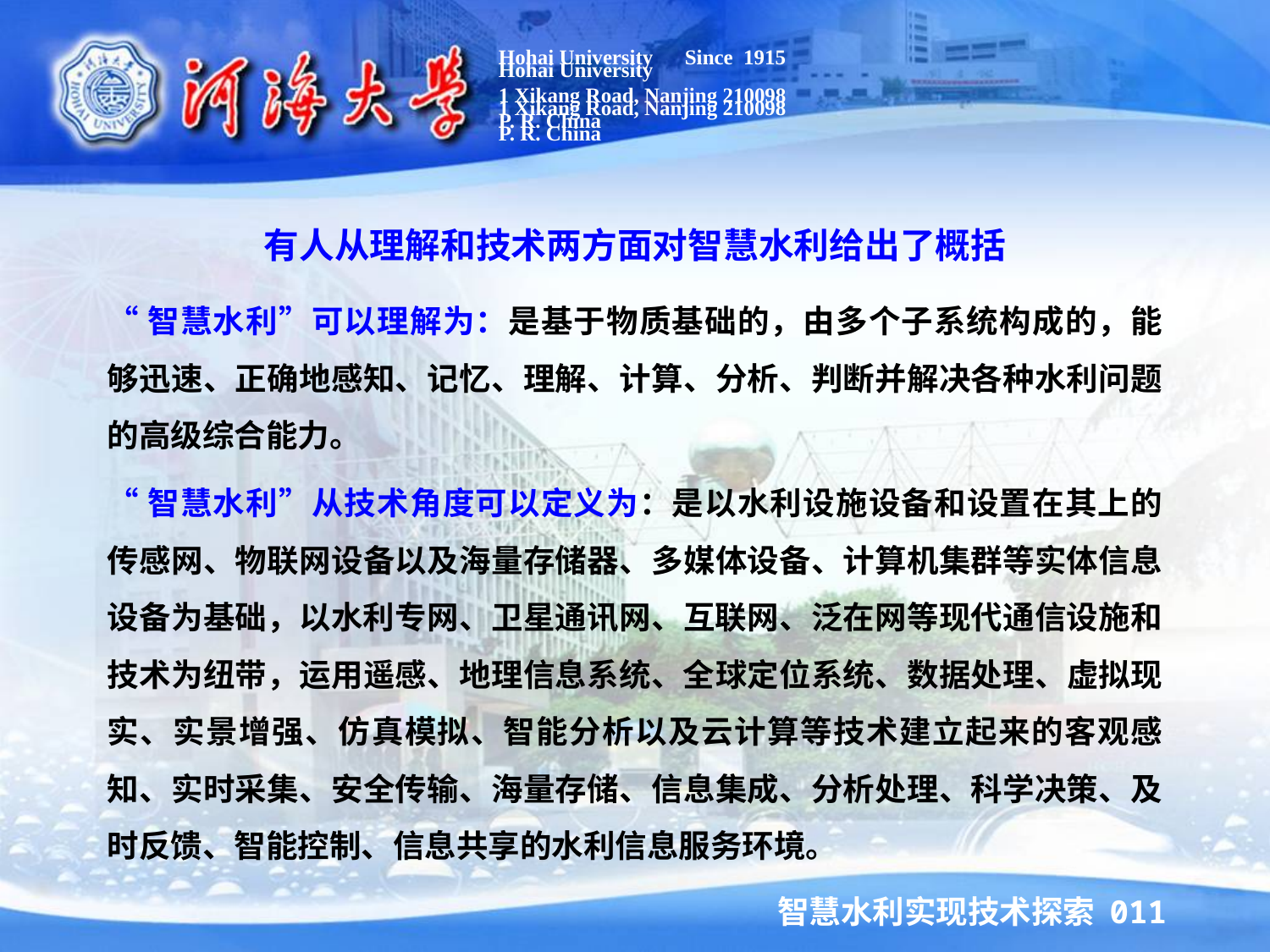

Hohai University      Since  1915
1 Xikang Road, Nanjing 210098
P. R. China
Hohai University
1 Xikang Road, Nanjing 210098
P. R. China
有人从理解和技术两方面对智慧水利给出了概括
“智慧水利”可以理解为：是基于物质基础的，由多个子系统构成的，能够迅速、正确地感知、记忆、理解、计算、分析、判断并解决各种水利问题的高级综合能力。
“智慧水利”从技术角度可以定义为：是以水利设施设备和设置在其上的传感网、物联网设备以及海量存储器、多媒体设备、计算机集群等实体信息设备为基础，以水利专网、卫星通讯网、互联网、泛在网等现代通信设施和技术为纽带，运用遥感、地理信息系统、全球定位系统、数据处理、虚拟现实、实景增强、仿真模拟、智能分析以及云计算等技术建立起来的客观感知、实时采集、安全传输、海量存储、信息集成、分析处理、科学决策、及时反馈、智能控制、信息共享的水利信息服务环境。
智慧水利实现技术探索 011